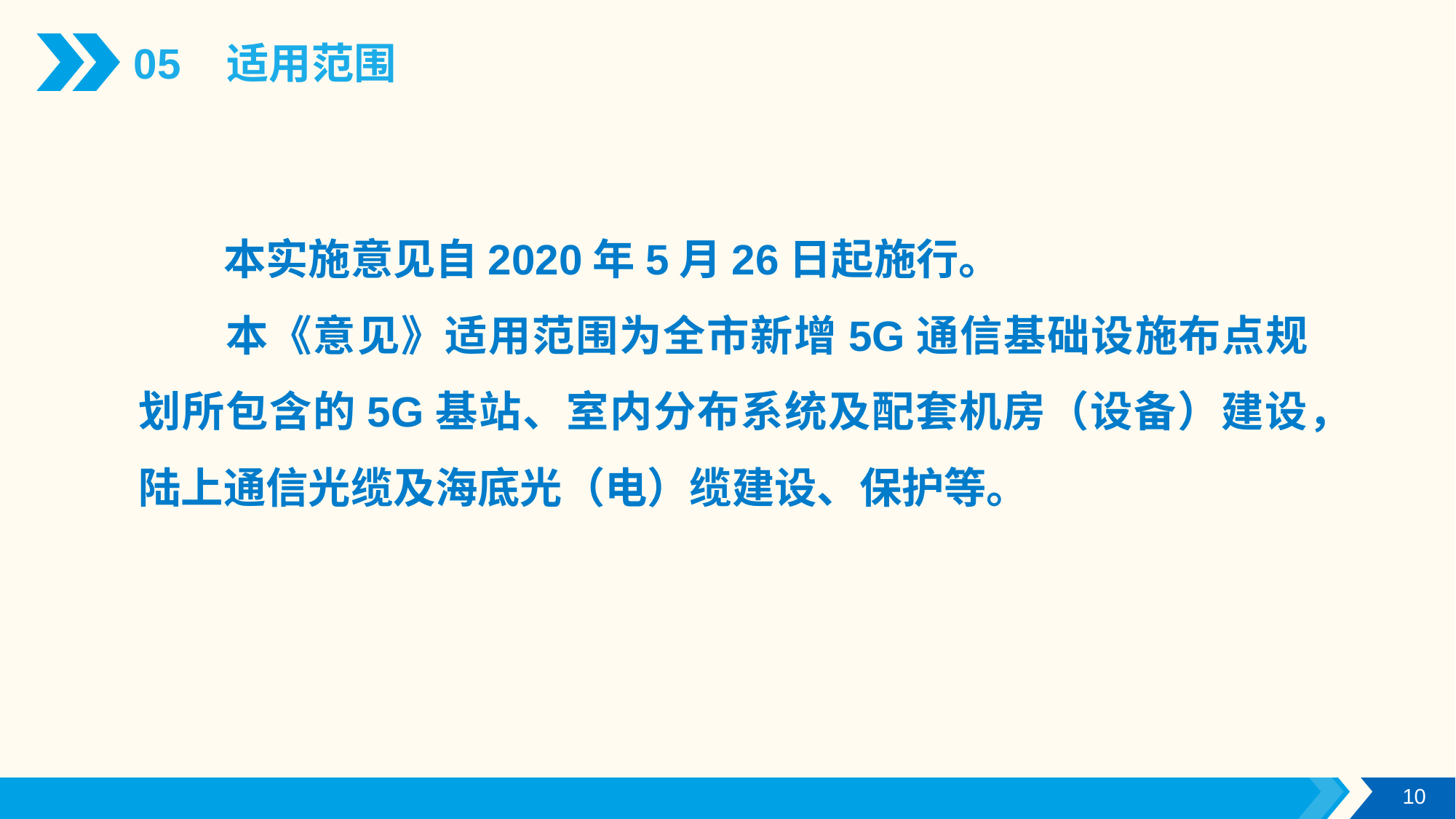

05   适用范围
　　本实施意见自2020年5月26日起施行。
　　本《意见》适用范围为全市新增5G通信基础设施布点规划所包含的5G基站、室内分布系统及配套机房（设备）建设，陆上通信光缆及海底光（电）缆建设、保护等。